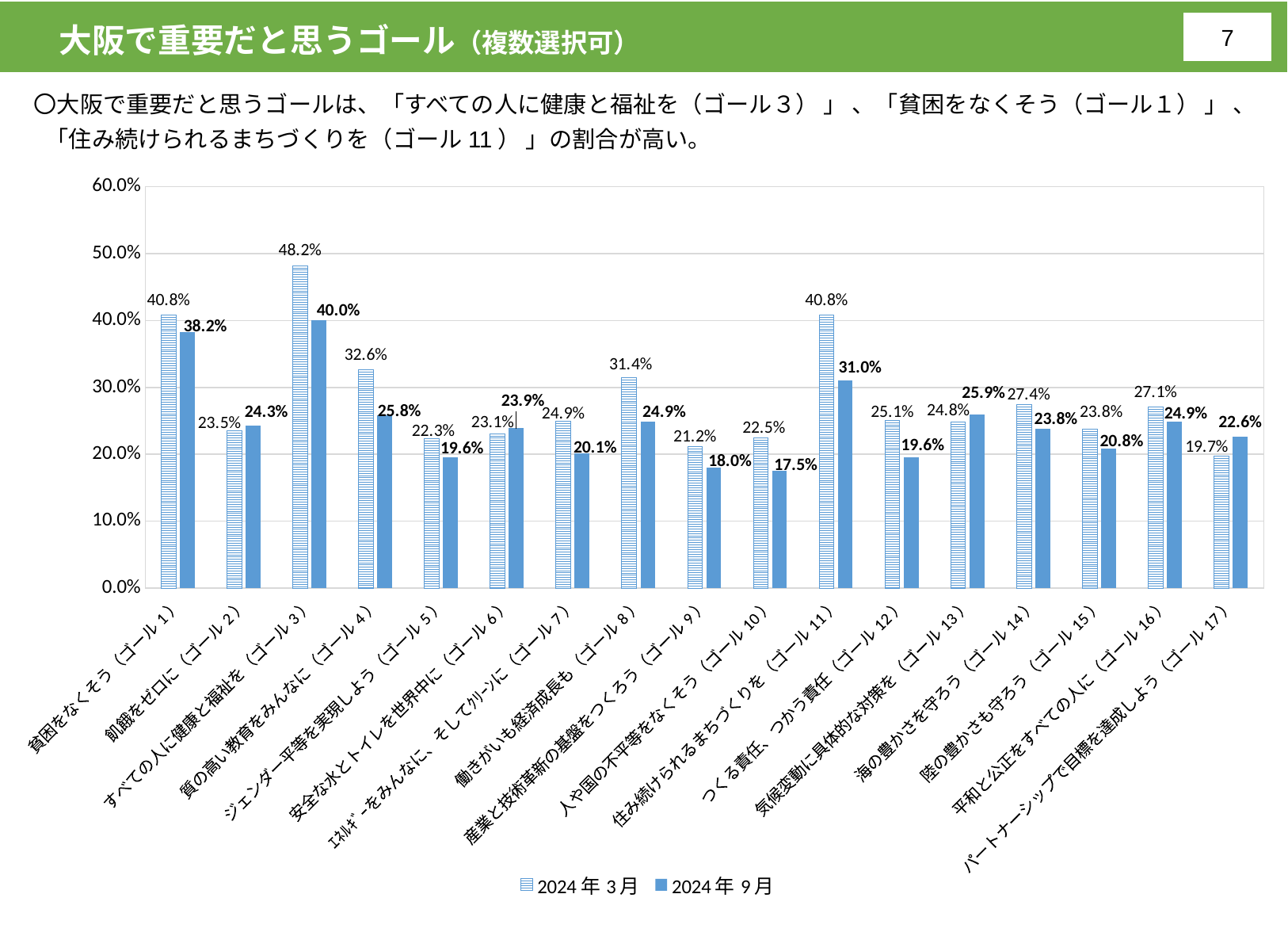

大阪で重要だと思うゴール（複数選択可）
7
〇大阪で重要だと思うゴールは、「すべての人に健康と福祉を（ゴール３） 」 、「貧困をなくそう（ゴール１） 」 、「住み続けられるまちづくりを（ゴール11） 」の割合が高い。

### Chart

| Category | 2024年3月 | 2024年9月 |
|---|---|---|
| 貧困をなくそう（ゴール1） | 40.8 | 38.2 |
| 飢餓をゼロに（ゴール2） | 23.5 | 24.3 |
| すべての人に健康と福祉を（ゴール3） | 48.2 | 40.0 |
| 質の高い教育をみんなに（ゴール4） | 32.6 | 25.8 |
| ジェンダー平等を実現しよう（ゴール5） | 22.3 | 19.6 |
| 安全な水とトイレを世界中に（ゴール6） | 23.1 | 23.9 |
| ｴﾈﾙｷﾞｰをみんなに、そしてｸﾘｰﾝに（ゴール7） | 24.9 | 20.1 |
| 働きがいも経済成長も（ゴール8） | 31.4 | 24.9 |
| 産業と技術革新の基盤をつくろう（ゴール9） | 21.2 | 18.0 |
| 人や国の不平等をなくそう（ゴール10） | 22.5 | 17.5 |
| 住み続けられるまちづくりを（ゴール11） | 40.8 | 31.0 |
| つくる責任、つかう責任（ゴール12） | 25.1 | 19.6 |
| 気候変動に具体的な対策を（ゴール13） | 24.8 | 25.9 |
| 海の豊かさを守ろう（ゴール14） | 27.4 | 23.8 |
| 陸の豊かさも守ろう（ゴール15） | 23.8 | 20.8 |
| 平和と公正をすべての人に（ゴール16） | 27.1 | 24.9 |
| パートナーシップで目標を達成しよう（ゴール17） | 19.7 | 22.6 |